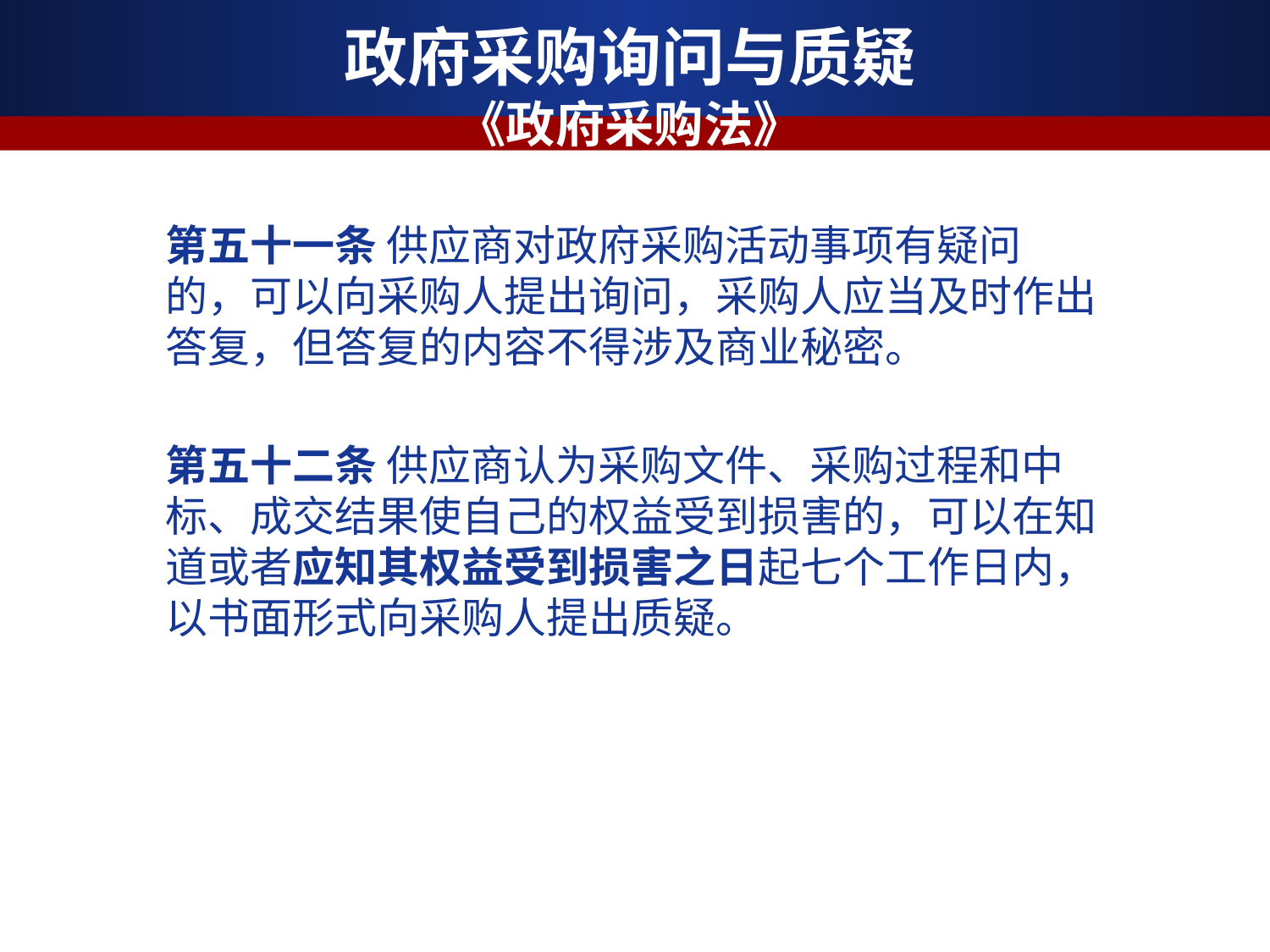

政府采购询问与质疑
《政府采购法》
第五十一条 供应商对政府采购活动事项有疑问的，可以向采购人提出询问，采购人应当及时作出答复，但答复的内容不得涉及商业秘密。

第五十二条 供应商认为采购文件、采购过程和中标、成交结果使自己的权益受到损害的，可以在知道或者应知其权益受到损害之日起七个工作日内，以书面形式向采购人提出质疑。